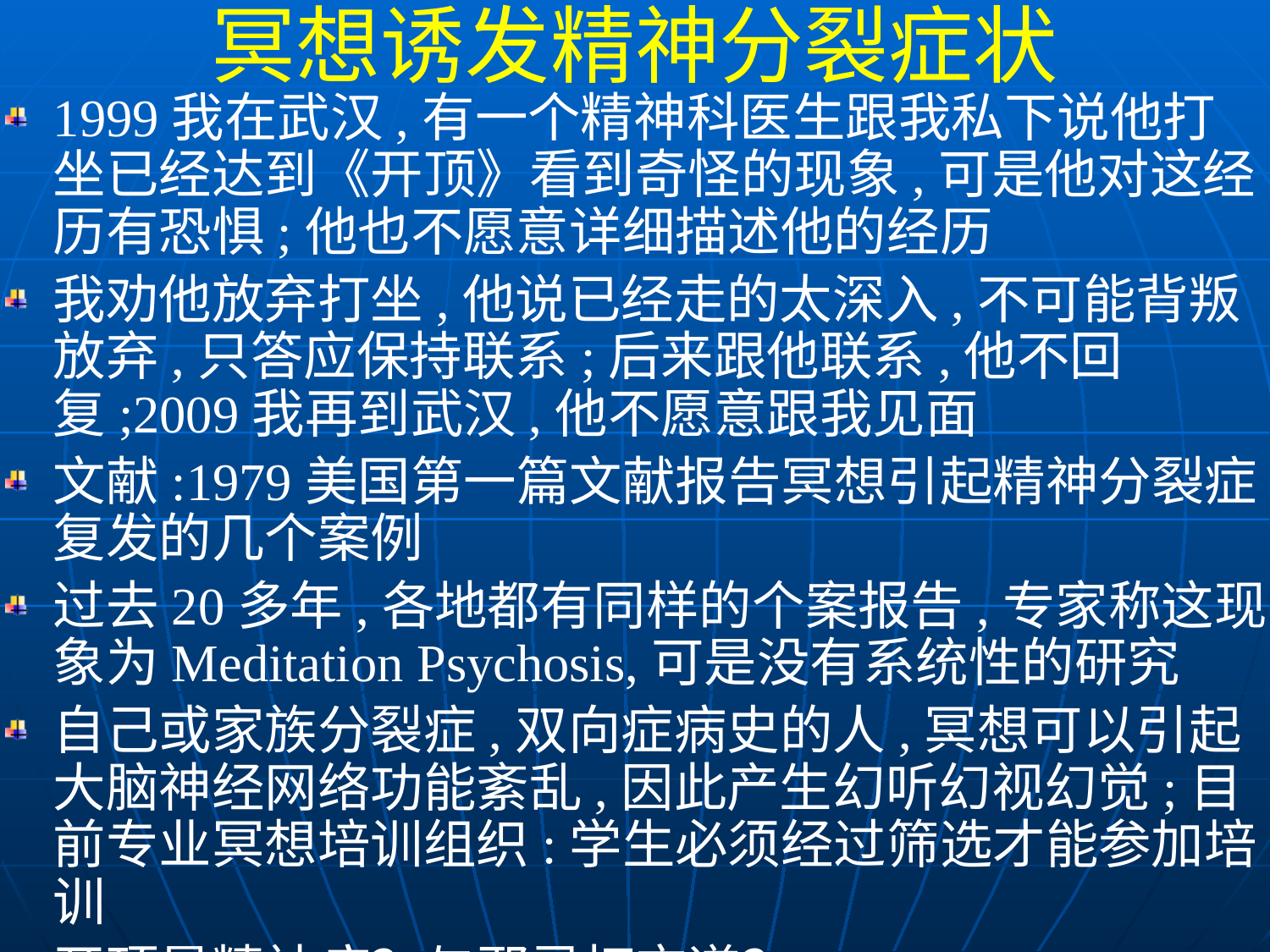

冥想诱发精神分裂症状
1999我在武汉,有一个精神科医生跟我私下说他打坐已经达到《开顶》看到奇怪的现象,可是他对这经历有恐惧;他也不愿意详细描述他的经历
我劝他放弃打坐,他说已经走的太深入,不可能背叛放弃,只答应保持联系;后来跟他联系,他不回复;2009我再到武汉,他不愿意跟我见面
文献:1979美国第一篇文献报告冥想引起精神分裂症复发的几个案例
过去20多年,各地都有同样的个案报告,专家称这现象为Meditation Psychosis,可是没有系统性的研究
自己或家族分裂症,双向症病史的人,冥想可以引起大脑神经网络功能紊乱,因此产生幻听幻视幻觉;目前专业冥想培训组织:学生必须经过筛选才能参加培训
开顶是精神病？与邪灵打交道？